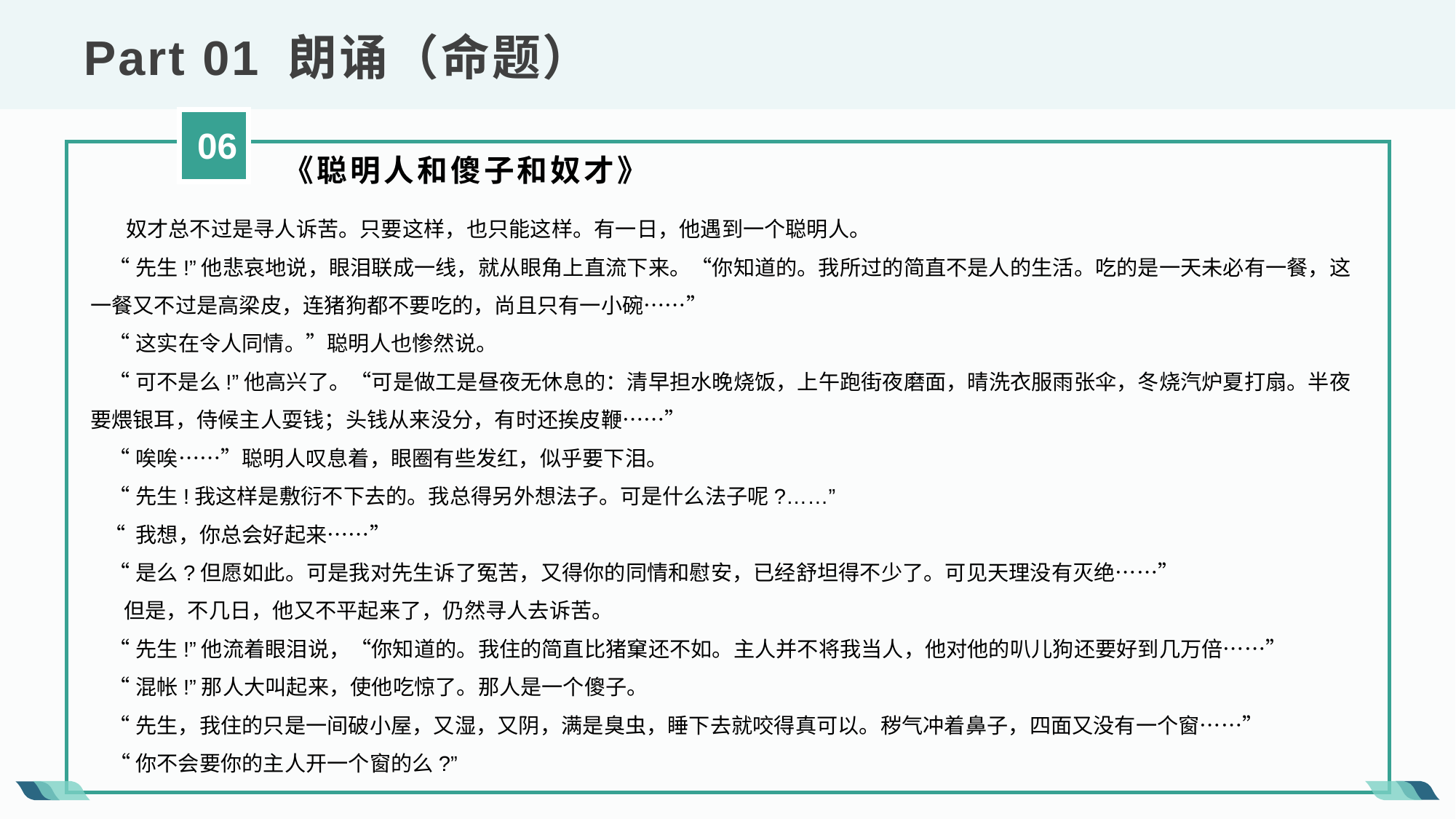

Part 01 朗诵（命题）
06

《聪明人和傻子和奴才》

     奴才总不过是寻人诉苦。只要这样，也只能这样。有一日，他遇到一个聪明人。
    “先生!”他悲哀地说，眼泪联成一线，就从眼角上直流下来。“你知道的。我所过的简直不是人的生活。吃的是一天未必有一餐，这一餐又不过是高梁皮，连猪狗都不要吃的，尚且只有一小碗……”
    “这实在令人同情。”聪明人也惨然说。
    “可不是么!”他高兴了。“可是做工是昼夜无休息的：清早担水晚烧饭，上午跑街夜磨面，晴洗衣服雨张伞，冬烧汽炉夏打扇。半夜要煨银耳，侍候主人耍钱；头钱从来没分，有时还挨皮鞭……”
    “唉唉……”聪明人叹息着，眼圈有些发红，似乎要下泪。
    “先生!我这样是敷衍不下去的。我总得另外想法子。可是什么法子呢?……”
   “ 我想，你总会好起来……”
    “是么?但愿如此。可是我对先生诉了冤苦，又得你的同情和慰安，已经舒坦得不少了。可见天理没有灭绝……”
      但是，不几日，他又不平起来了，仍然寻人去诉苦。
    “先生!”他流着眼泪说，“你知道的。我住的简直比猪窠还不如。主人并不将我当人，他对他的叭儿狗还要好到几万倍……”
    “混帐!”那人大叫起来，使他吃惊了。那人是一个傻子。
    “先生，我住的只是一间破小屋，又湿，又阴，满是臭虫，睡下去就咬得真可以。秽气冲着鼻子，四面又没有一个窗……”
    “你不会要你的主人开一个窗的么?”